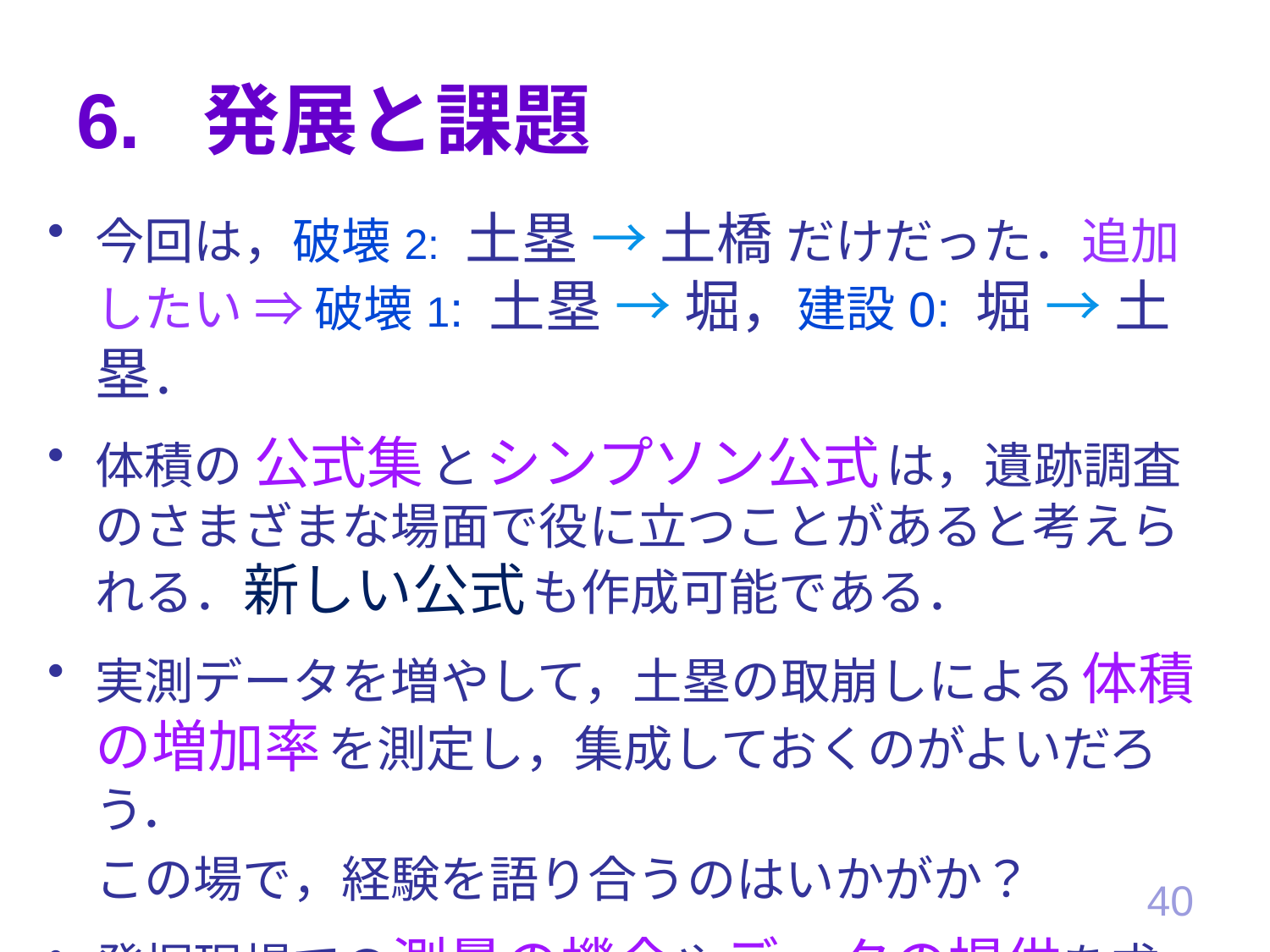

# 6.  発展と課題
今回は，破壊 2: 土塁 → 土橋 だけだった．追加したい ⇒ 破壊 1: 土塁 → 堀，建設 0: 堀 → 土塁．
体積の 公式集 と シンプソン公式 は，遺跡調査のさまざまな場面で役に立つことがあると考えられる．新しい公式 も作成可能である．
実測データを増やして，土塁の取崩しによる 体積の増加率 を測定し，集成しておくのがよいだろう．
この場で，経験を語り合うのはいかがか？
発掘現場での測量の機会やデータの提供を求む．
40